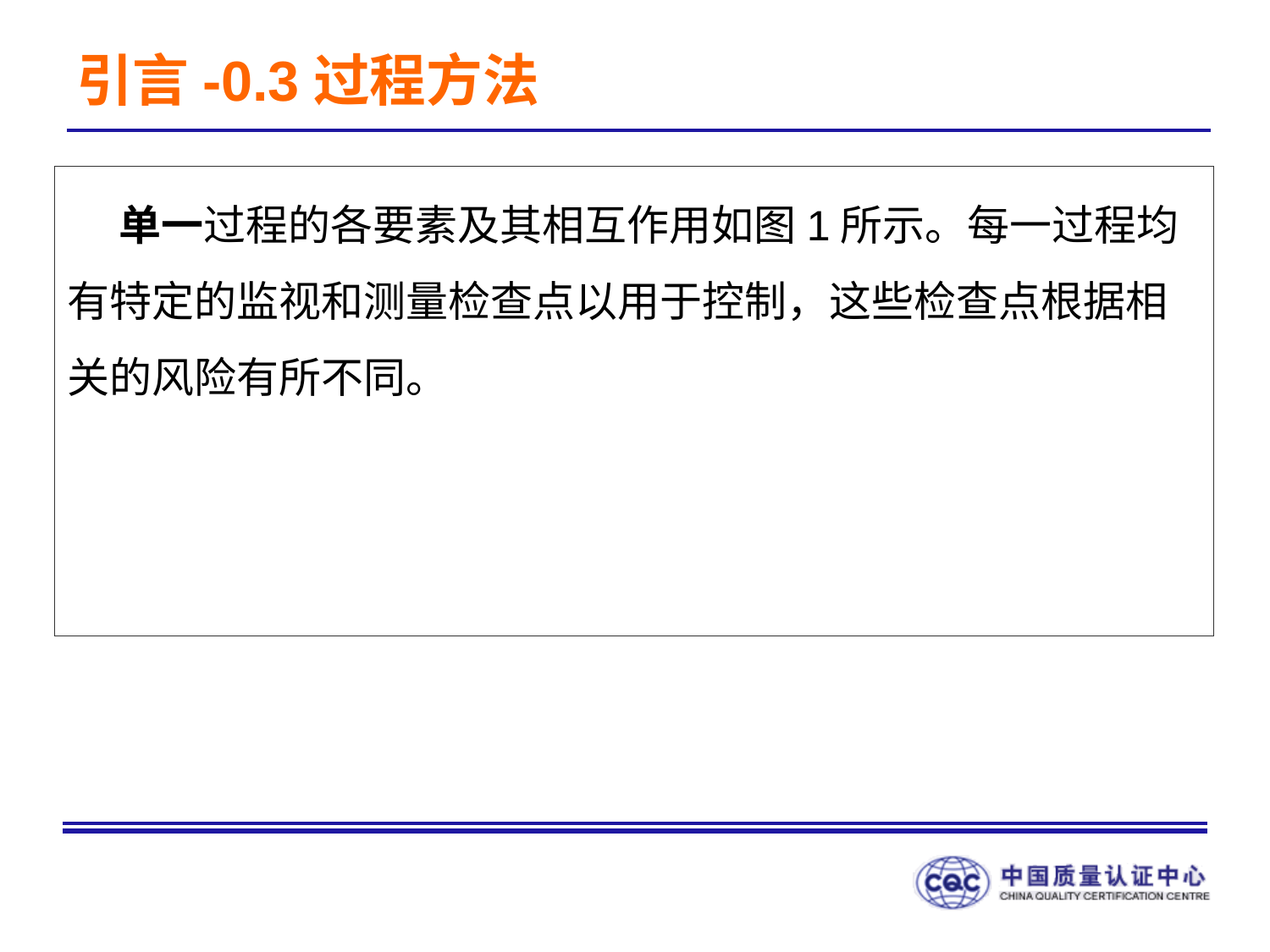

引言-0.3过程方法
　 单一过程的各要素及其相互作用如图1所示。每一过程均有特定的监视和测量检查点以用于控制，这些检查点根据相关的风险有所不同。